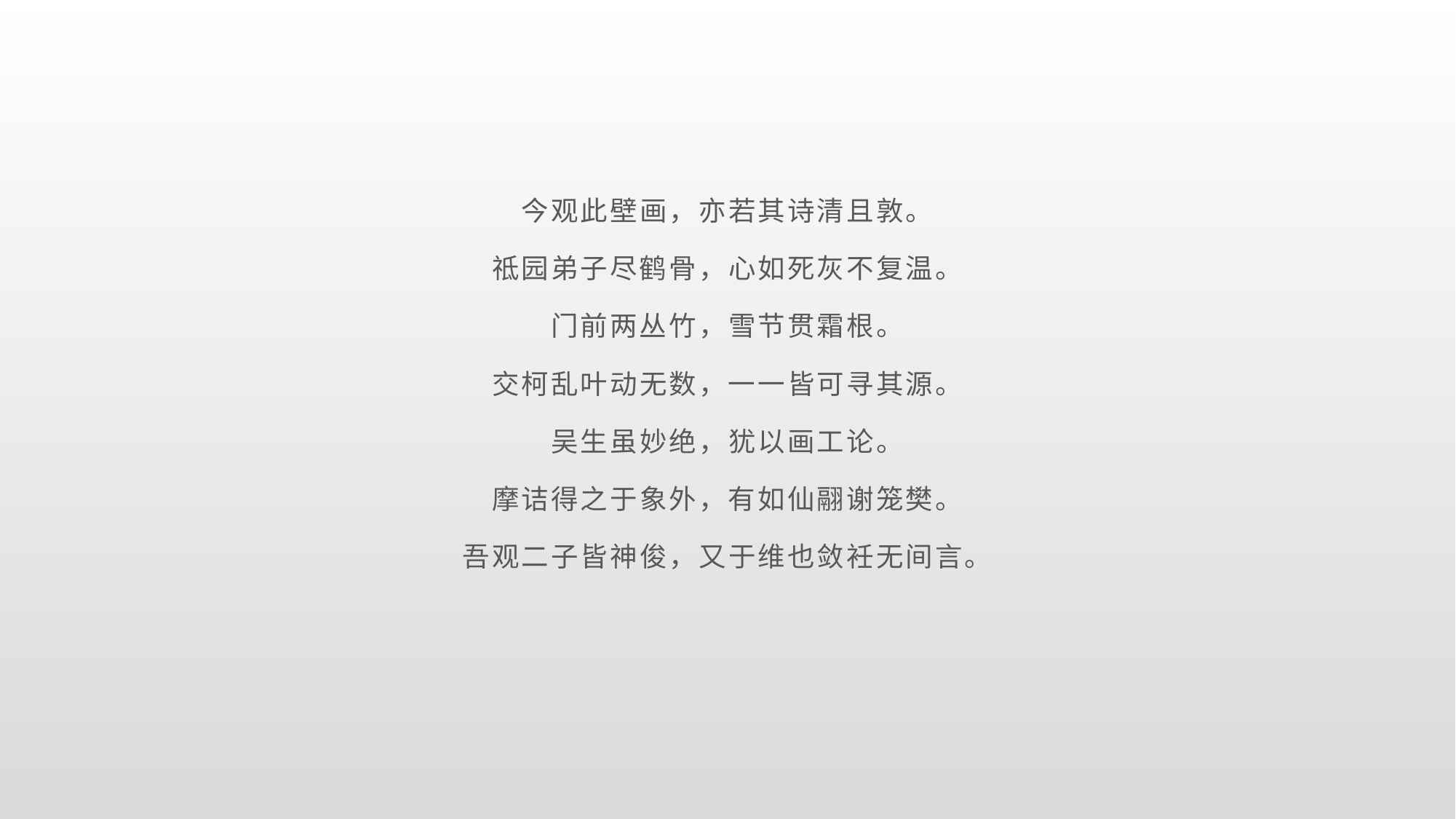

#
今观此壁画，亦若其诗清且敦。
祗园弟子尽鹤骨，心如死灰不复温。
门前两丛竹，雪节贯霜根。
交柯乱叶动无数，一一皆可寻其源。
吴生虽妙绝，犹以画工论。
摩诘得之于象外，有如仙翮谢笼樊。
吾观二子皆神俊，又于维也敛衽无间言。